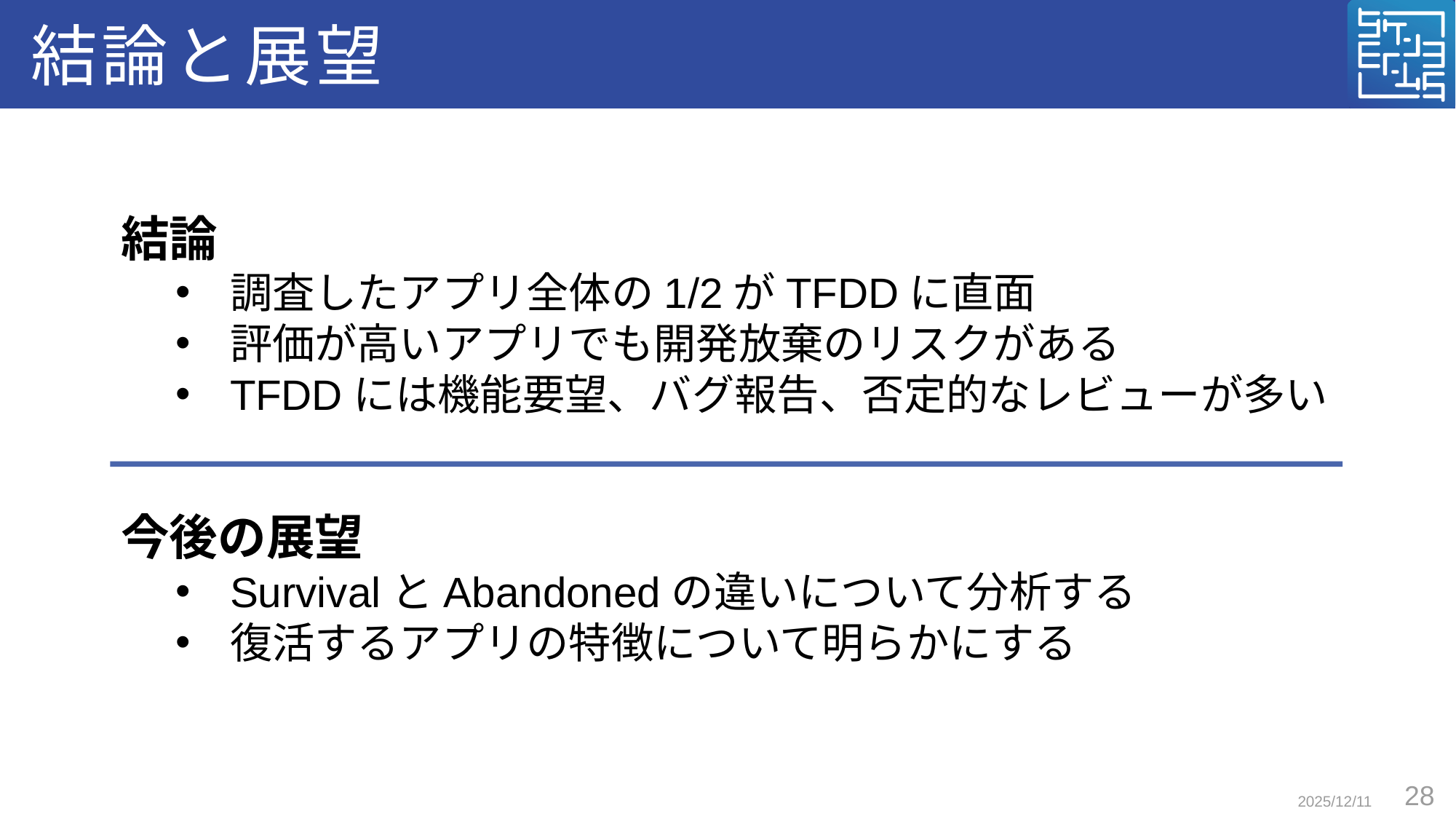

# 結論と展望
結論
調査したアプリ全体の1/2がTFDDに直面
評価が高いアプリでも開発放棄のリスクがある
TFDDには機能要望、バグ報告、否定的なレビューが多い

今後の展望
SurvivalとAbandonedの違いについて分析する
復活するアプリの特徴について明らかにする
28
2025/12/11